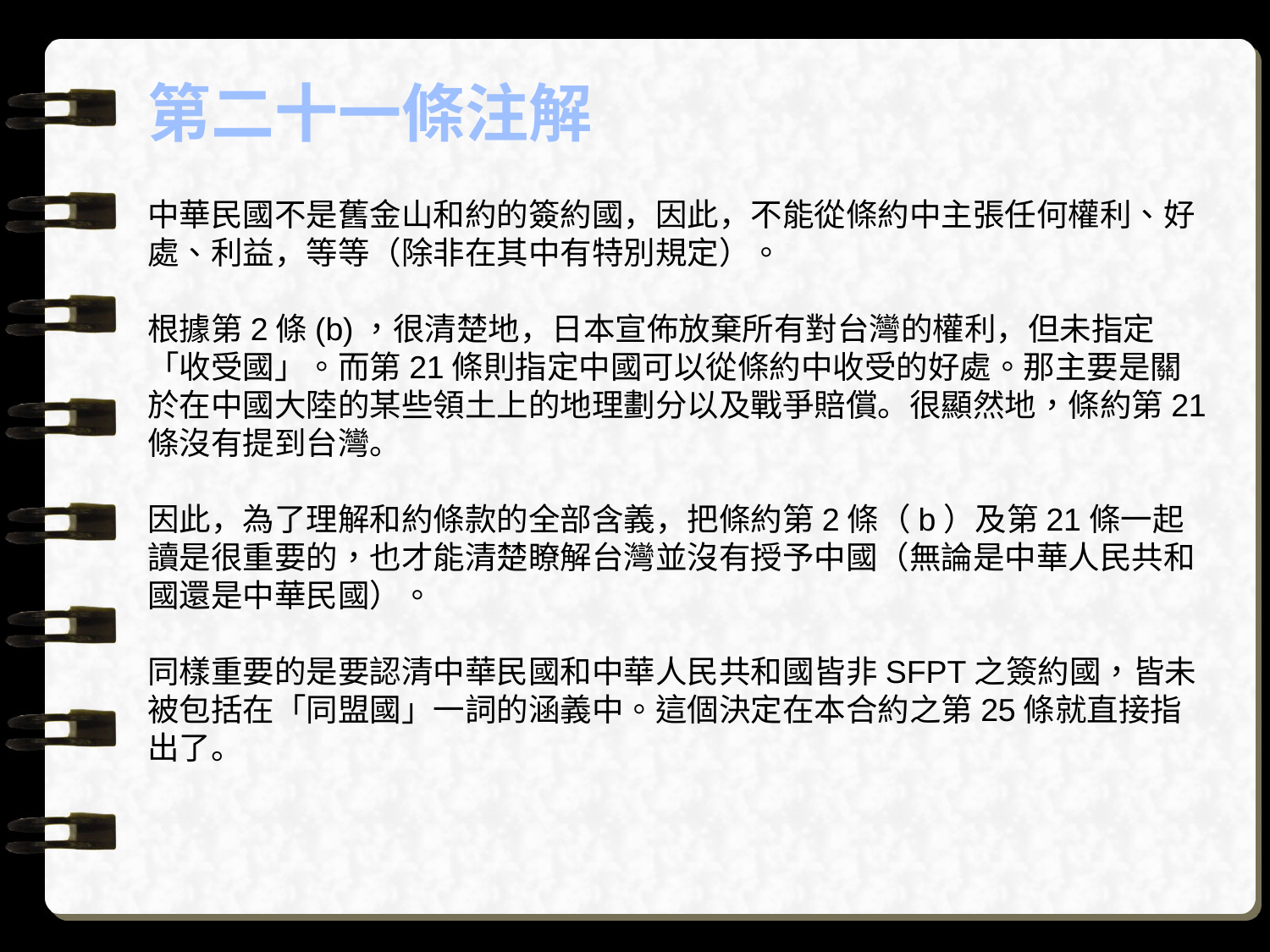

# 第二十一條注解
中華民國不是舊金山和約的簽約國，因此，不能從條約中主張任何權利、好處、利益，等等（除非在其中有特別規定）。
根據第2條(b)，很清楚地，日本宣佈放棄所有對台灣的權利，但未指定「收受國」。而第21條則指定中國可以從條約中收受的好處。那主要是關於在中國大陸的某些領土上的地理劃分以及戰爭賠償。很顯然地，條約第21條沒有提到台灣。
因此，為了理解和約條款的全部含義，把條約第2條（b）及第21條一起讀是很重要的，也才能清楚瞭解台灣並沒有授予中國（無論是中華人民共和國還是中華民國）。
同樣重要的是要認清中華民國和中華人民共和國皆非SFPT之簽約國，皆未被包括在「同盟國」一詞的涵義中。這個決定在本合約之第25條就直接指出了。